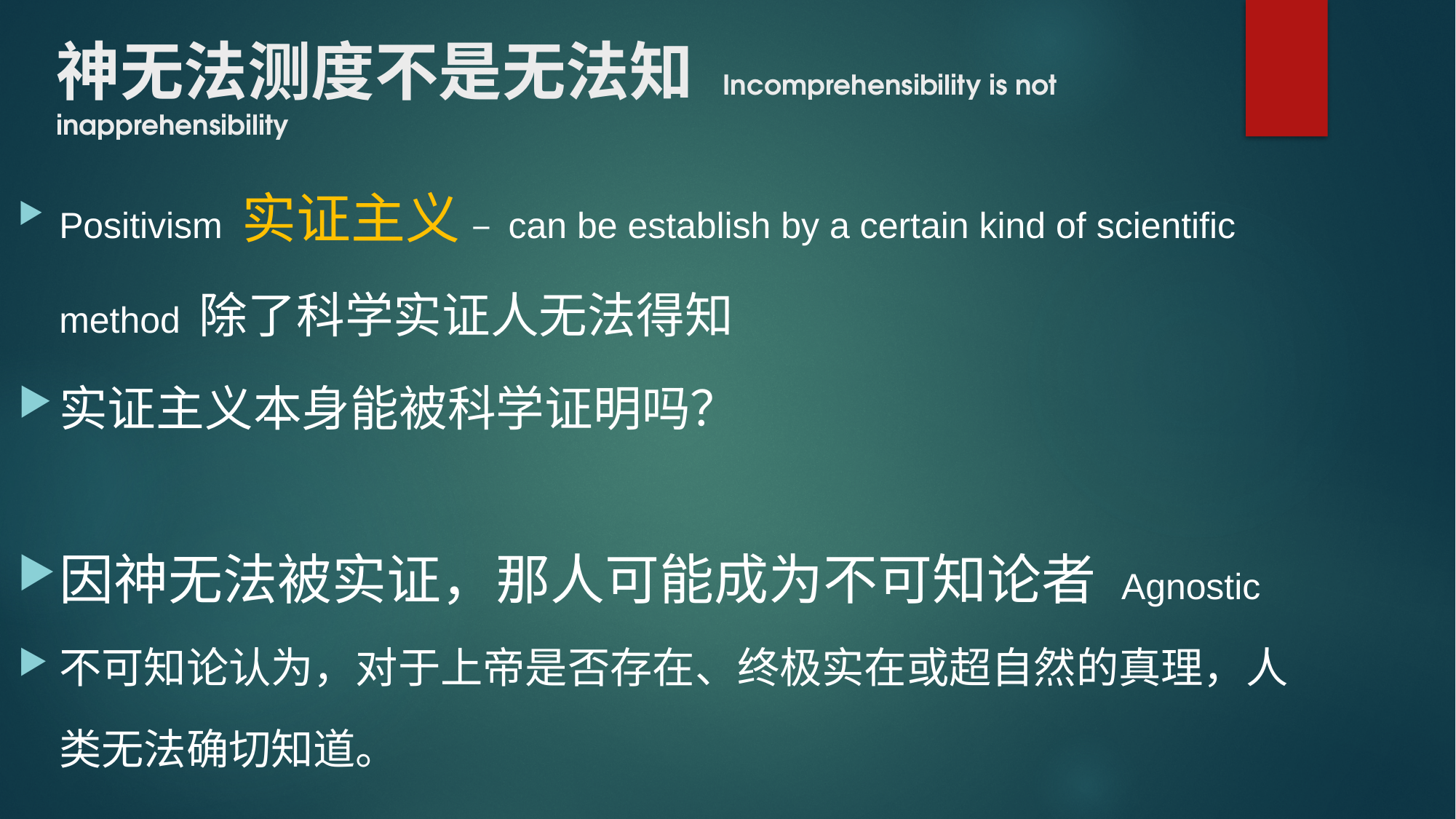

# 神无法测度不是无法知 Incomprehensibility is not inapprehensibility
Positivism 实证主义 – can be establish by a certain kind of scientific method 除了科学实证人无法得知
实证主义本身能被科学证明吗？

因神无法被实证，那人可能成为不可知论者 Agnostic
不可知论认为，对于上帝是否存在、终极实在或超自然的真理，人类无法确切知道。